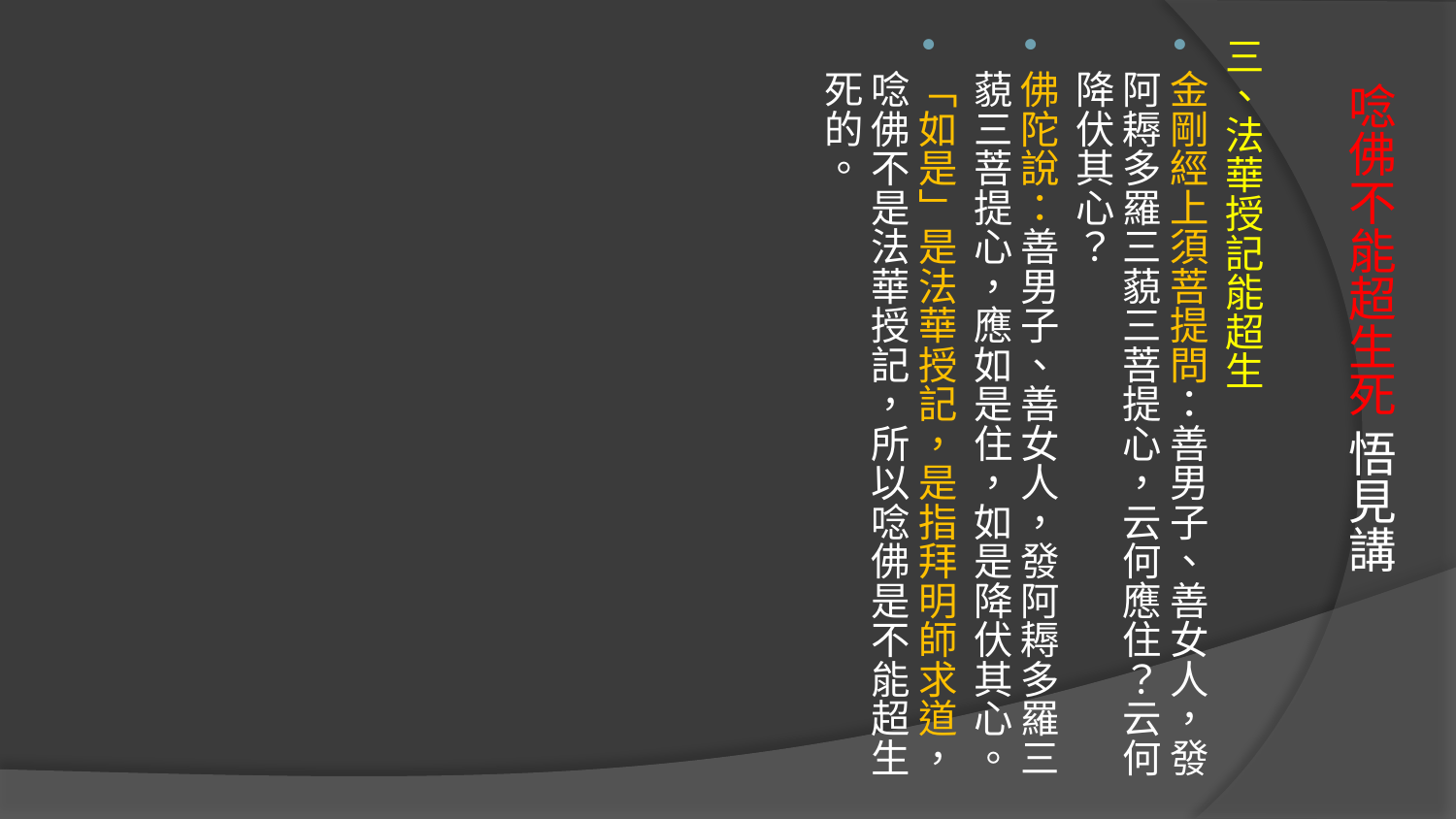

三、法華授記能超生
金剛經上須菩提問：善男子、善女人，發阿耨多羅三藐三菩提心，云何應住？云何降伏其心？
佛陀說：善男子、善女人，發阿耨多羅三藐三菩提心，應如是住，如是降伏其心。
「如是」是法華授記，是指拜明師求道，唸佛不是法華授記，所以唸佛是不能超生死的。

# 唸佛不能超生死 悟見講